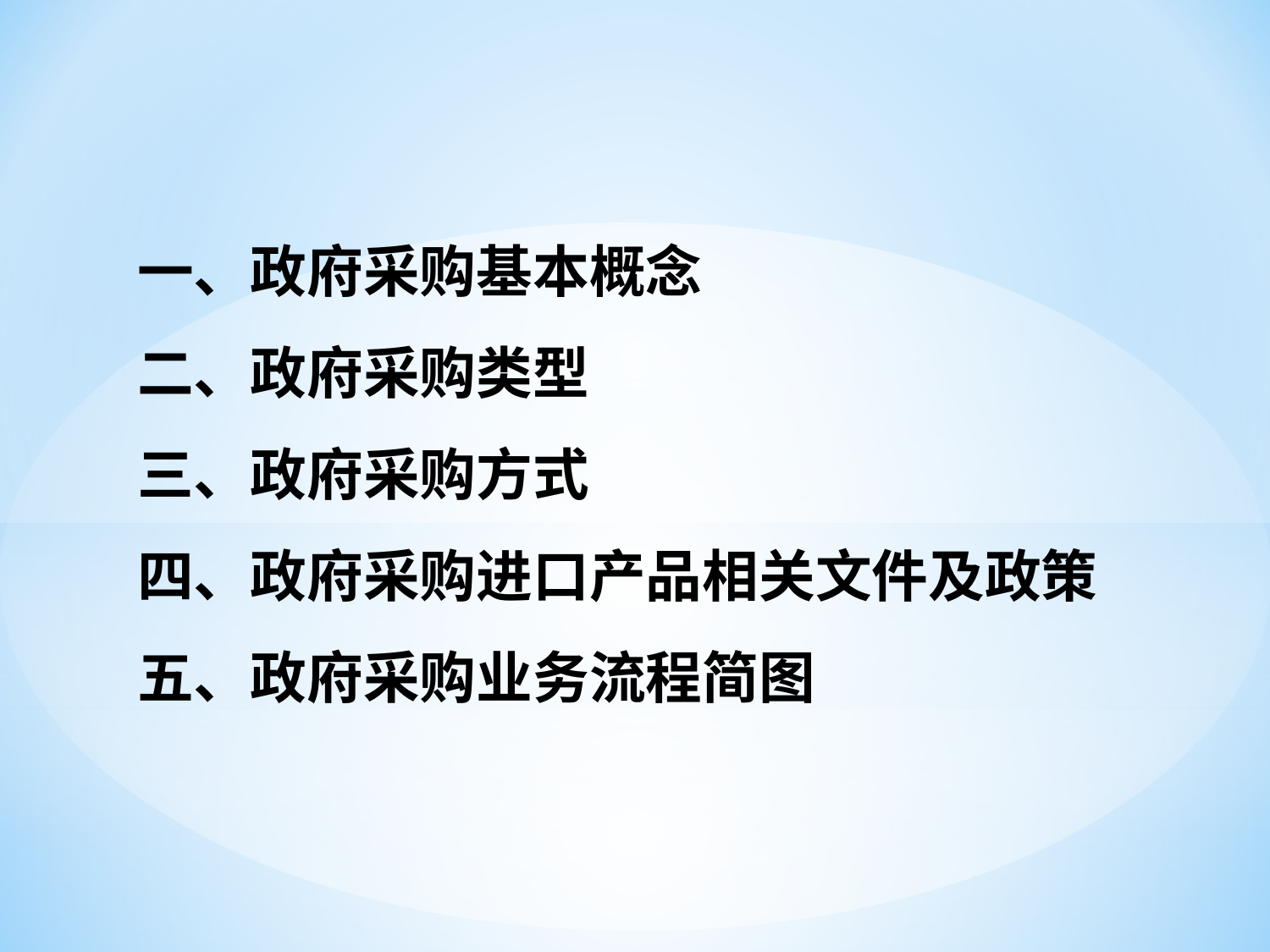

一、政府采购基本概念
二、政府采购类型
三、政府采购方式
四、政府采购进口产品相关文件及政策
五、政府采购业务流程简图